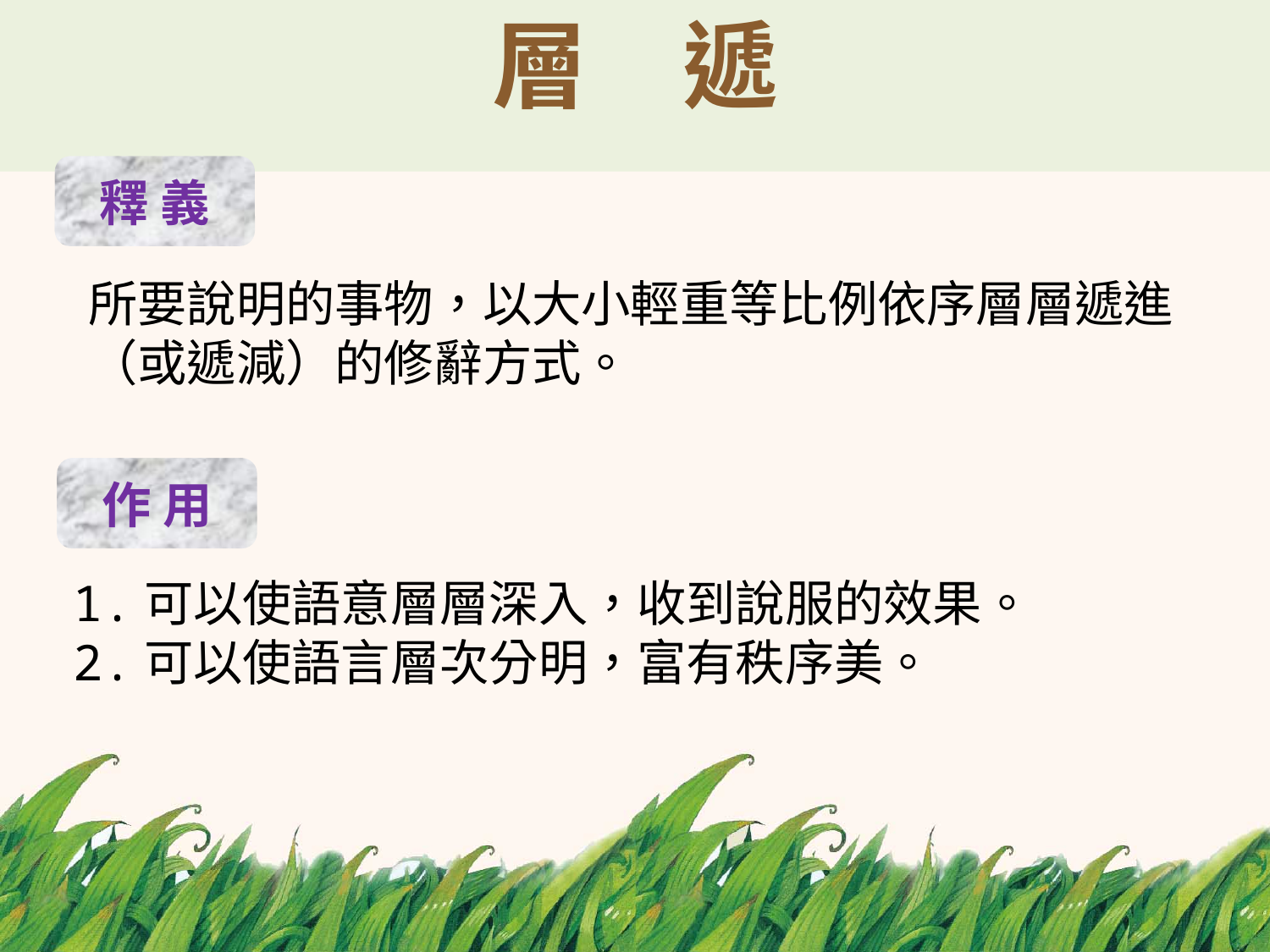

# 層　遞
釋 義
所要說明的事物，以大小輕重等比例依序層層遞進（或遞減）的修辭方式。

作 用
1.可以使語意層層深入，收到說服的效果。
2.可以使語言層次分明，富有秩序美。